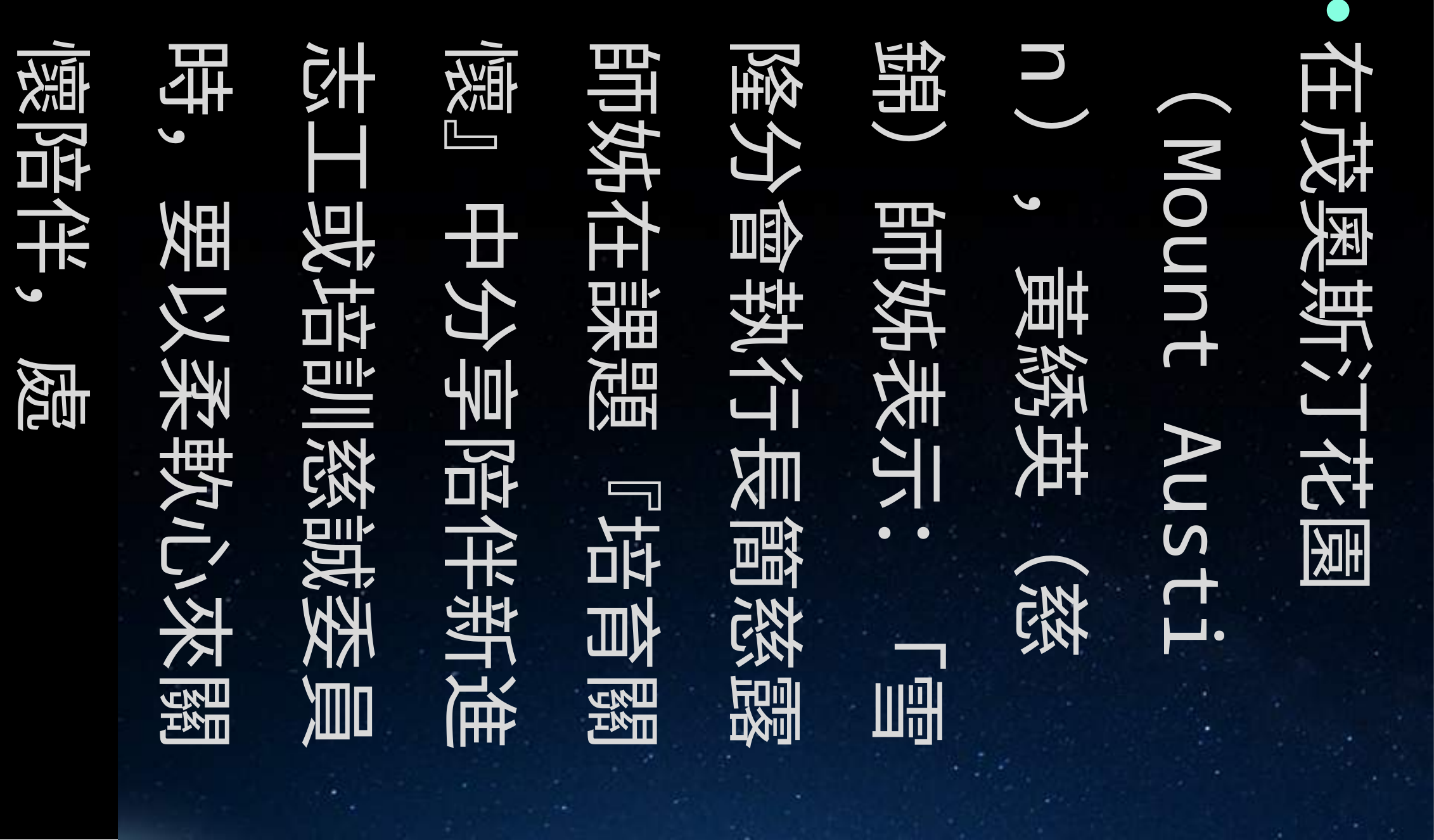

在茂奧斯汀花園（Mount Austin），黃綉英（慈錦）師姊表示：「雪隆分會執行長簡慈露師姊在課題『培育關懷』中分享陪伴新進志工或培訓慈誠委員時，要以柔軟心來關懷陪伴，處